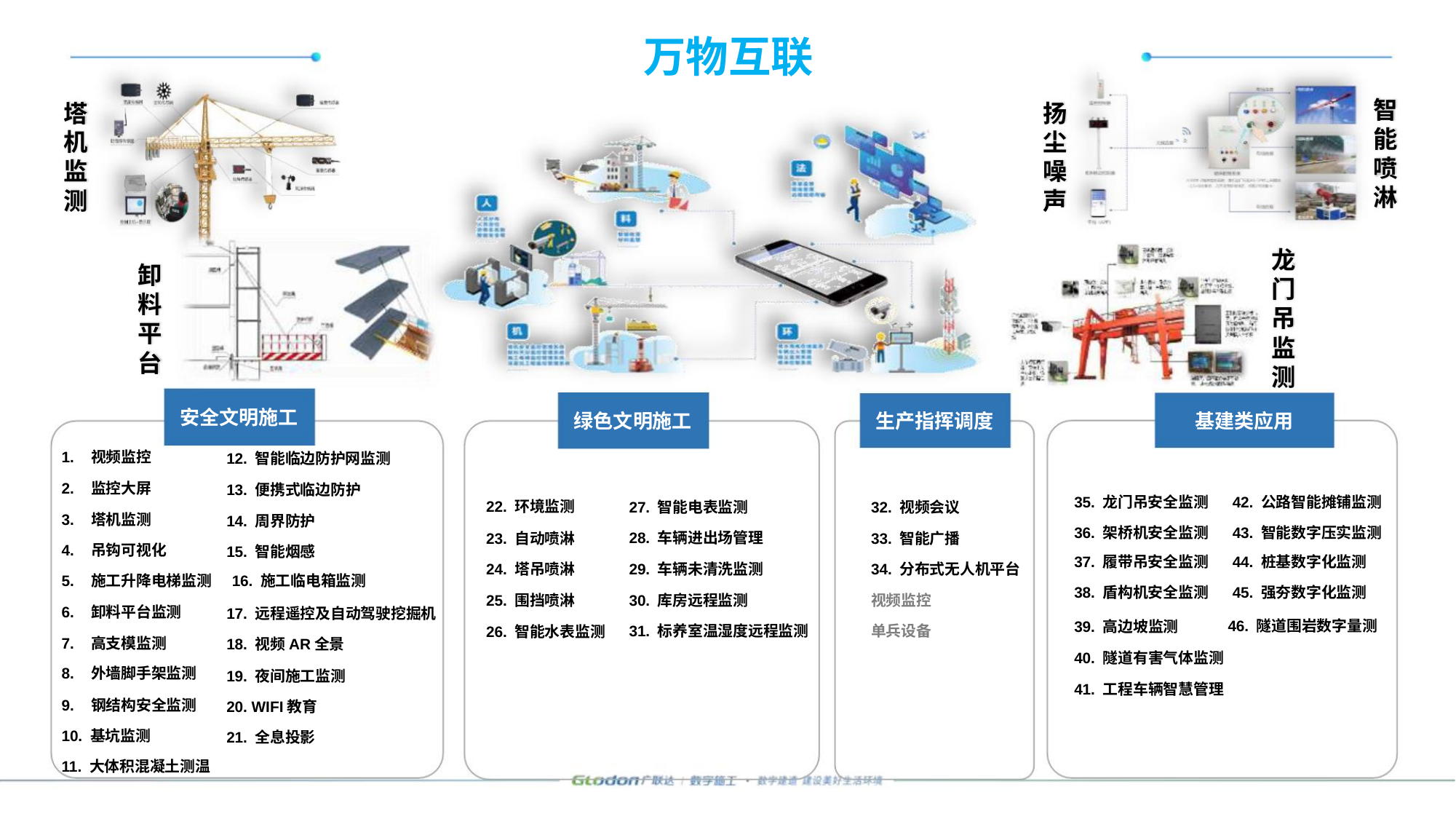

万物互联
智
能
喷
淋
塔
机
监
测
扬
尘
噪
声
龙
门
吊
监
测
卸
料
平
台
安全文明施工
基建类应用
绿色文明施工
生产指挥调度
1. 视频监控
2. 监控大屏
3. 塔机监测
4. 吊钩可视化
12. 智能临边防护网监测
13. 便携式临边防护
14. 周界防护
35. 龙门吊安全监测 42. 公路智能摊铺监测
36. 架桥机安全监测 43. 智能数字压实监测
37. 履带吊安全监测 44. 桩基数字化监测
38. 盾构机安全监测 45. 强夯数字化监测
22. 环境监测
23. 自动喷淋
24. 塔吊喷淋
25. 围挡喷淋
26. 智能水表监测
27. 智能电表监测
32. 视频会议
33. 智能广播
34. 分布式无人机平台
视频监控
28. 车辆进出场管理
29. 车辆未清洗监测
30. 库房远程监测
15. 智能烟感
5. 施工升降电梯监测 16. 施工临电箱监测
6. 卸料平台监测
7. 高支模监测
17. 远程遥控及自动驾驶挖掘机
46. 隧道围岩数字量测
39. 高边坡监测
31. 标养室温湿度远程监测
单兵设备
18. 视频AR全景
19. 夜间施工监测
20. WIFI教育
40. 隧道有害气体监测
41. 工程车辆智慧管理
8. 外墙脚手架监测
9. 钢结构安全监测
10. 基坑监测
21. 全息投影
11. 大体积混凝土测温